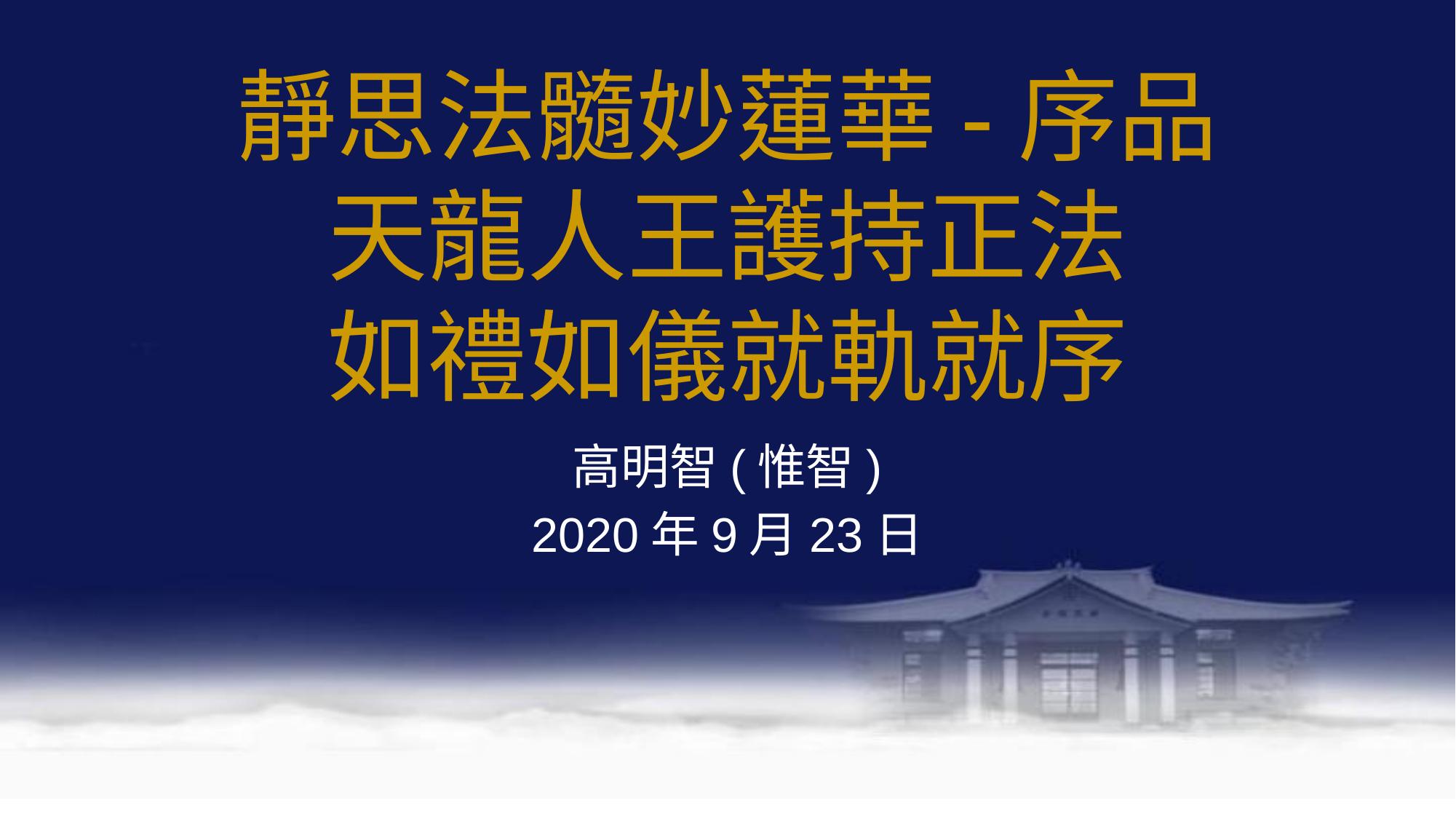

# 靜思法髓妙蓮華-序品 天龍人王護持正法 如禮如儀就軌就序
高明智(惟智)
2020年9月23日